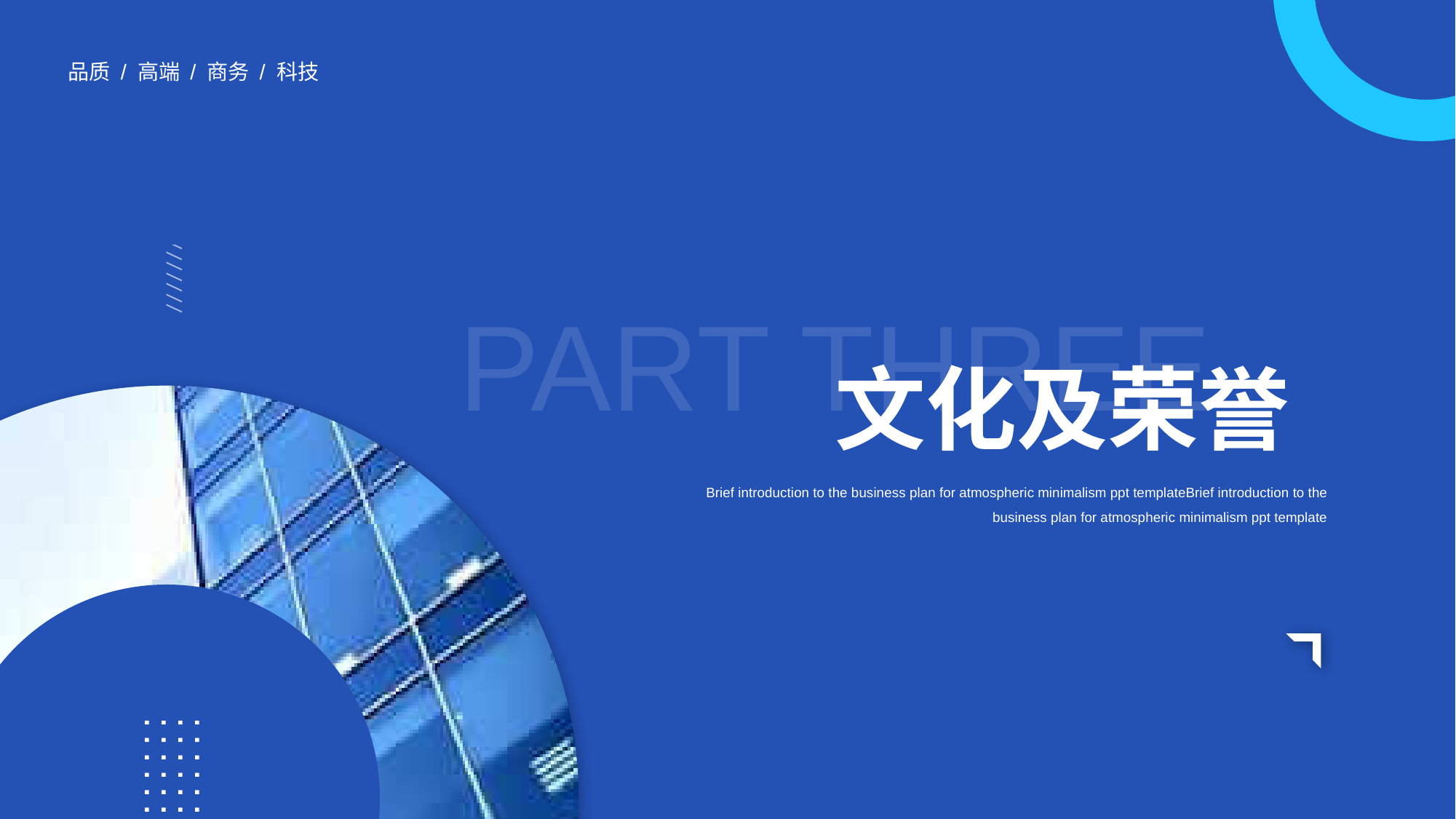

品质 / 高端 / 商务 / 科技
///////////
PART THREE
文化及荣誉

Brief introduction to the business plan for atmospheric minimalism ppt templateBrief introduction to the business plan for atmospheric minimalism ppt template